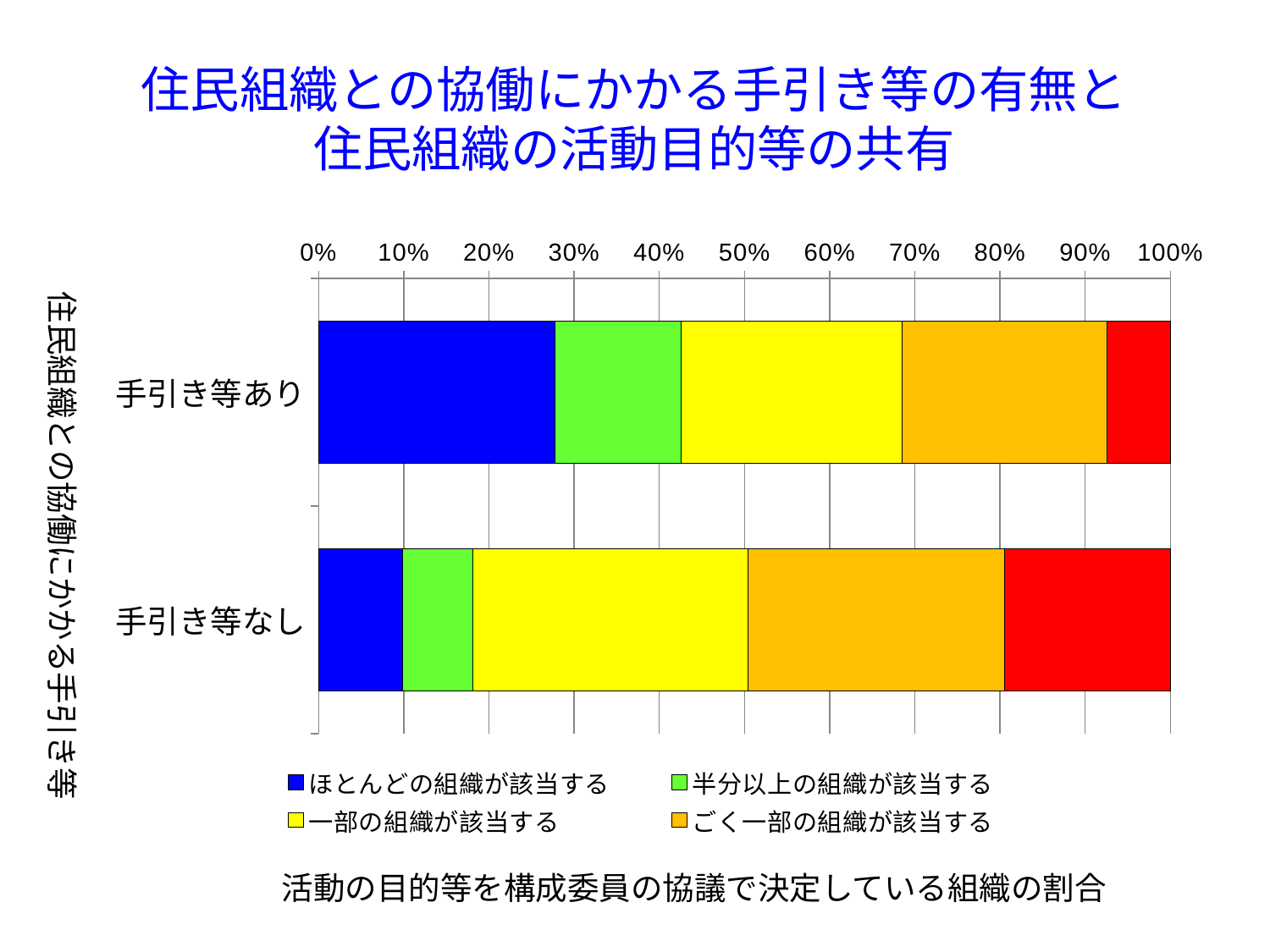

# 住民組織との協働にかかる手引き等の有無と 住民組織の活動目的等の共有

### Chart

| Category | ほとんどの組織が該当する | 半分以上の組織が該当する | 一部の組織が該当する | ごく一部の組織が該当する | いずれの組織も該当せず |
|---|---|---|---|---|---|
| 手引き等あり | 15.0 | 8.0 | 14.0 | 13.0 | 4.0 |
| 手引き等なし | 78.0 | 65.0 | 256.0 | 238.0 | 154.0 |
住民組織との協働にかかる手引き等
活動の目的等を構成委員の協議で決定している組織の割合